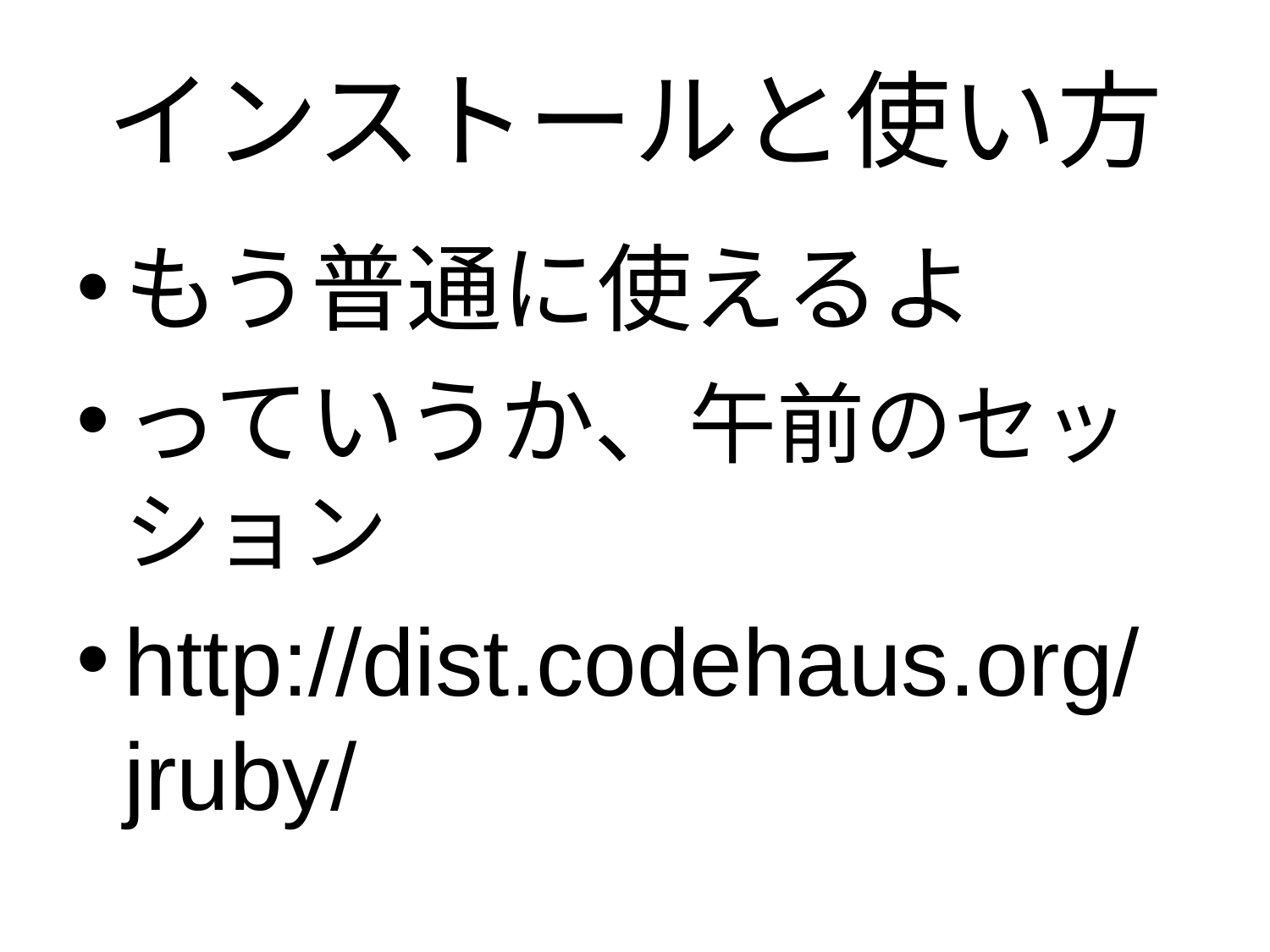

# インストールと使い方
もう普通に使えるよ
っていうか、午前のセッション
http://dist.codehaus.org/jruby/